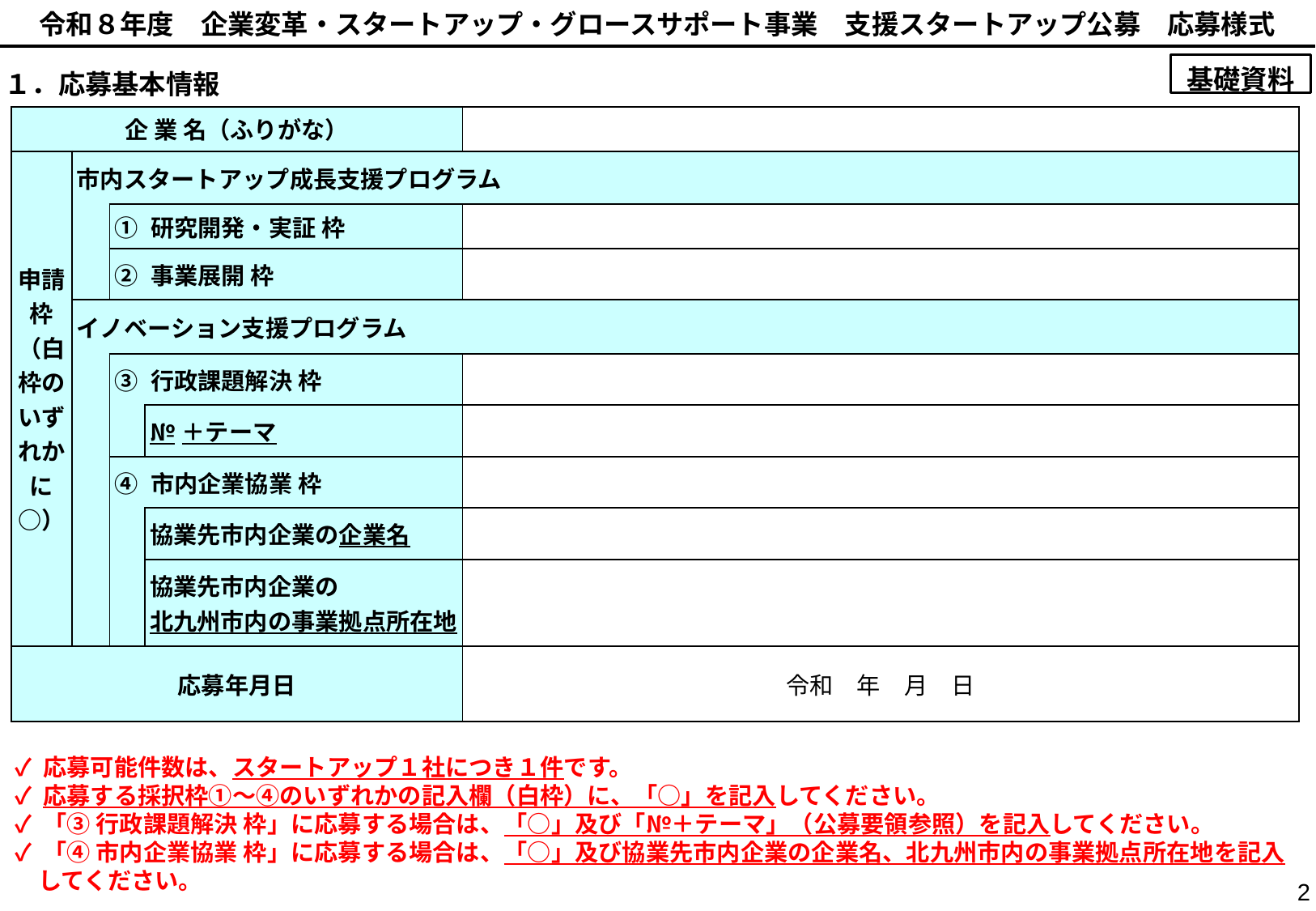

令和８年度　企業変革・スタートアップ・グロースサポート事業　支援スタートアップ公募　応募様式
基礎資料
１．応募基本情報
| 企 業 名（ふりがな） |  |  |  |  |
| --- | --- | --- | --- | --- |
| 申請枠（白枠のいずれかに○） | 市内スタートアップ成長支援プログラム |  |  |  |
| 応募対象 （いずれかに○） |  | ① 研究開発・実証 枠 |  |  |
| 応募対象 （いずれかに○） | 所在地 | ② 事業展開 枠 |  |  |
|  | イノベーション支援プログラム |  |  |  |
|  |  | ③ 行政課題解決 枠 |  |  |
|  |  |  | №＋テーマ |  |
| 北九州市内 拠点 | 有　無 | ④ 市内企業協業 枠 |  |  |
|  |  |  | 協業先市内企業の企業名 |  |
| 責 任 者 |  | 協業先市内企業 （北九州市内の事業拠点所在地） | 協業先市内企業の 北九州市内の事業拠点所在地 |  |
| 応募年月日 |  |  |  | 令和　年　月　日 |
✓ 応募可能件数は、スタートアップ１社につき１件です。
✓ 応募する採択枠①～④のいずれかの記入欄（白枠）に、「○」を記入してください。
✓ 「③ 行政課題解決 枠」に応募する場合は、「○」及び「№＋テーマ」（公募要領参照）を記入してください。
✓ 「④ 市内企業協業 枠」に応募する場合は、「○」及び協業先市内企業の企業名、北九州市内の事業拠点所在地を記入
　してください。
2